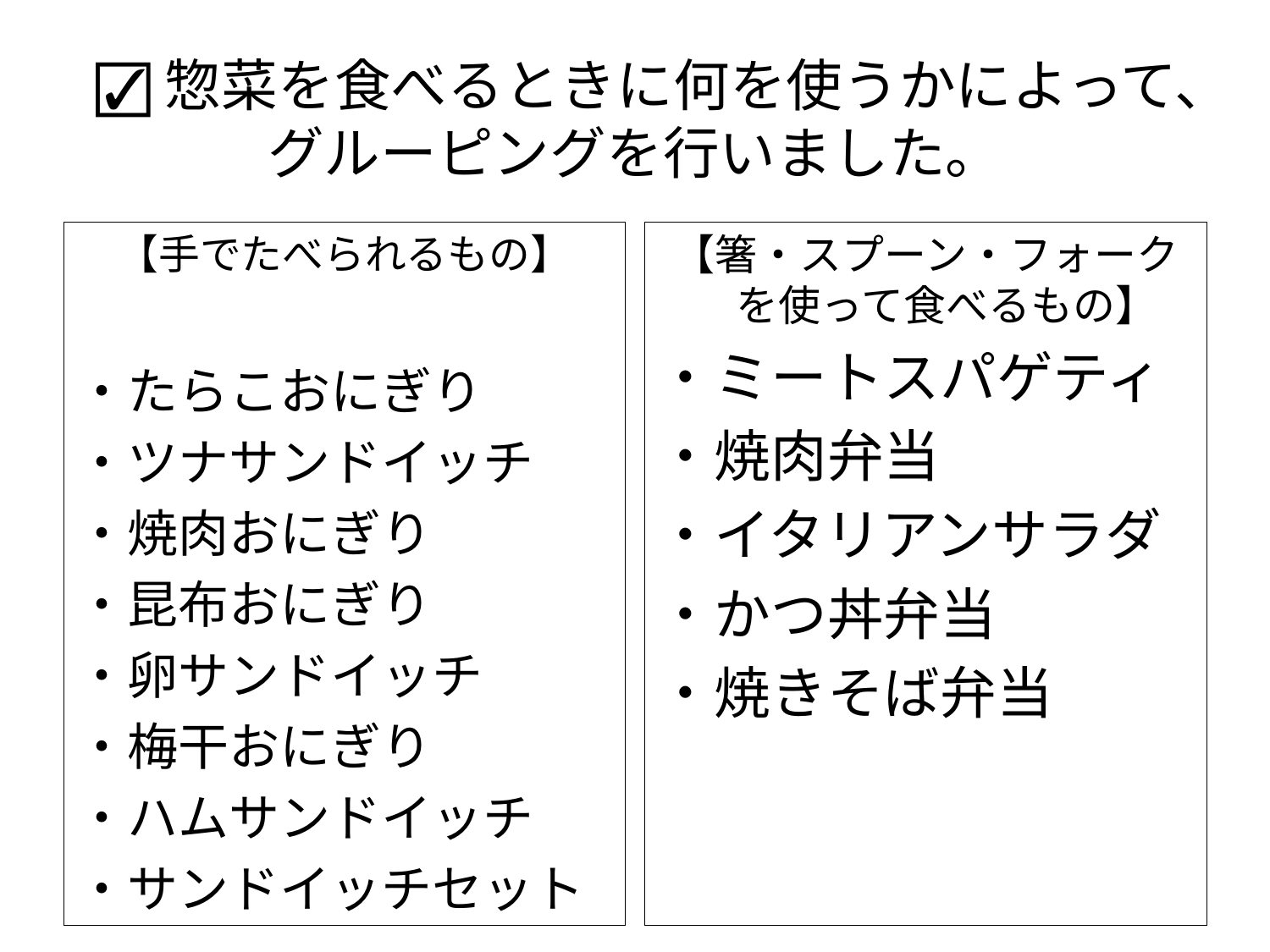

# ☑惣菜を食べるときに何を使うかによって、グルーピングを行いました。
【箸・スプーン・フォーク　を使って食べるもの】
・ミートスパゲティ
・焼肉弁当
・イタリアンサラダ
・かつ丼弁当
・焼きそば弁当
【手でたべられるもの】

・たらこおにぎり
・ツナサンドイッチ
・焼肉おにぎり
・昆布おにぎり
・卵サンドイッチ
・梅干おにぎり
・ハムサンドイッチ
・サンドイッチセット